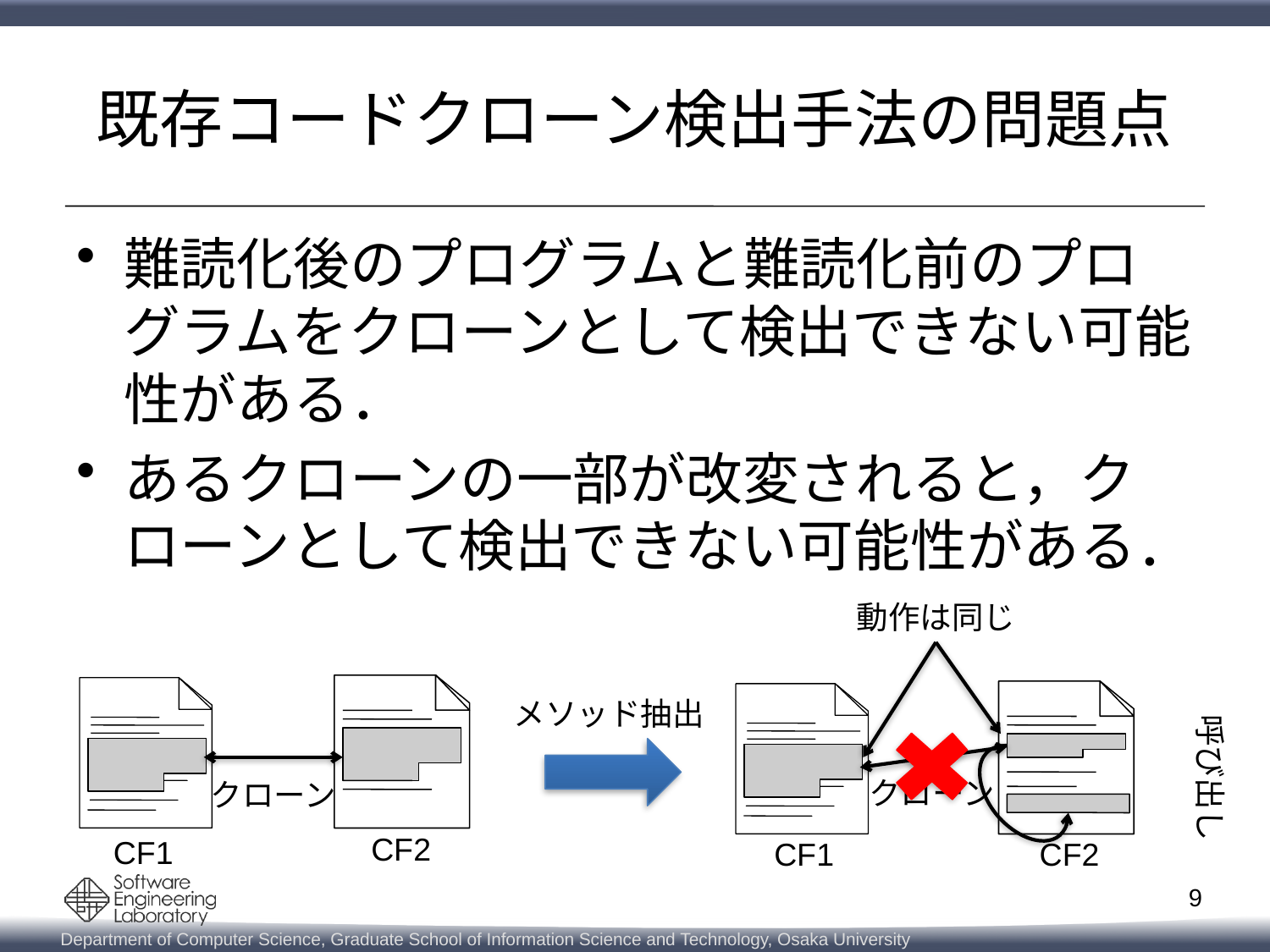

# 既存コードクローン検出手法の問題点
難読化後のプログラムと難読化前のプログラムをクローンとして検出できない可能性がある．
あるクローンの一部が改変されると，クローンとして検出できない可能性がある．
動作は同じ

メソッド抽出
呼び出し

クローン
クローン

CF2
CF1
CF1
CF2
9